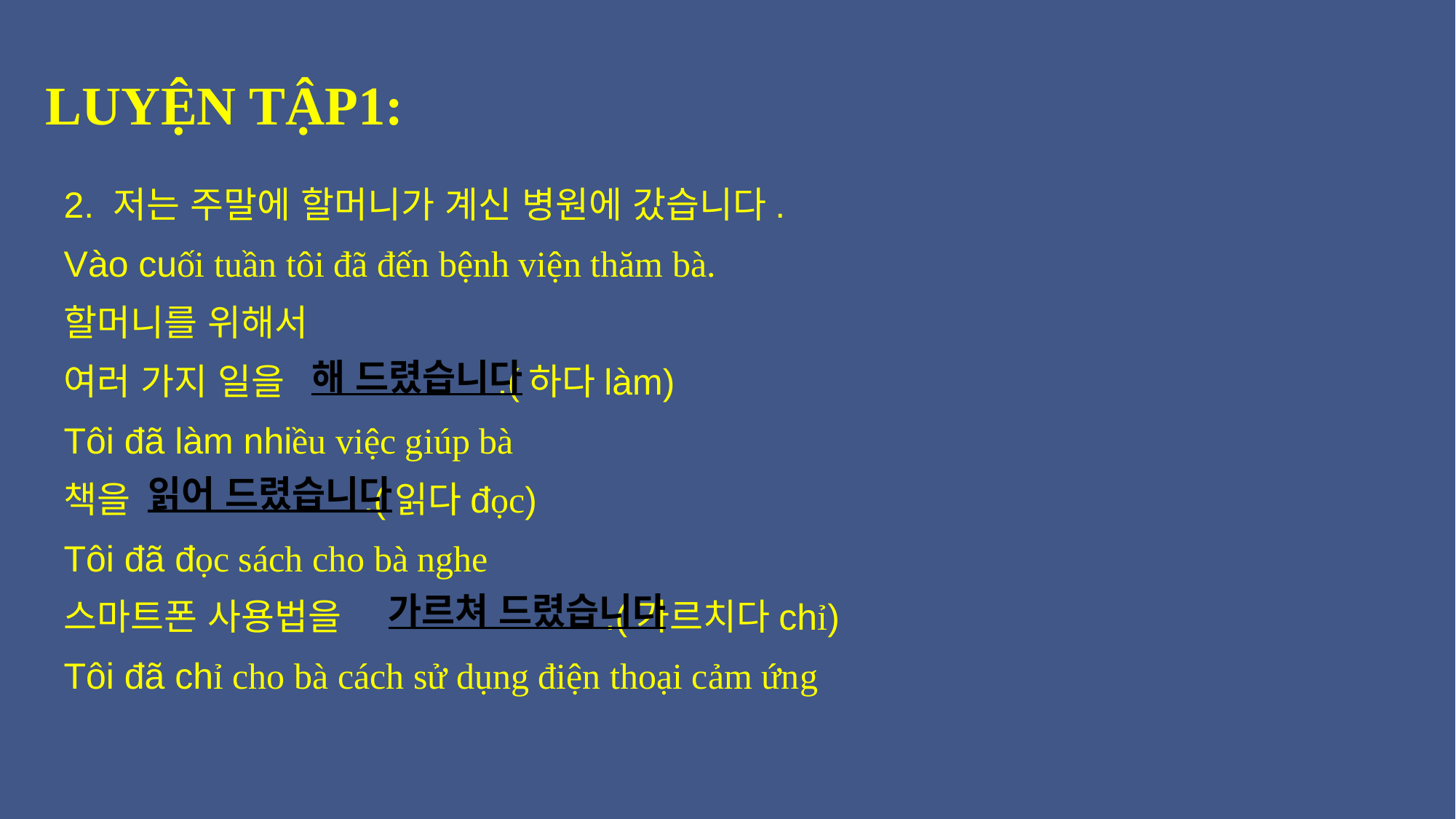

LUYỆN TẬP1:
2. 저는 주말에 할머니가 계신 병원에 갔습니다.
Vào cuối tuần tôi đã đến bệnh viện thăm bà.
할머니를 위해서
여러 가지 일을                    .(하다làm)
Tôi đã làm nhiều việc giúp bà
책을                      .(읽다đọc)
Tôi đã đọc sách cho bà nghe
스마트폰 사용법을                         .(가르치다chỉ)
Tôi đã chỉ cho bà cách sử dụng điện thoại cảm ứng

해 드렸습니다
읽어 드렸습니다
가르쳐 드렸습니다